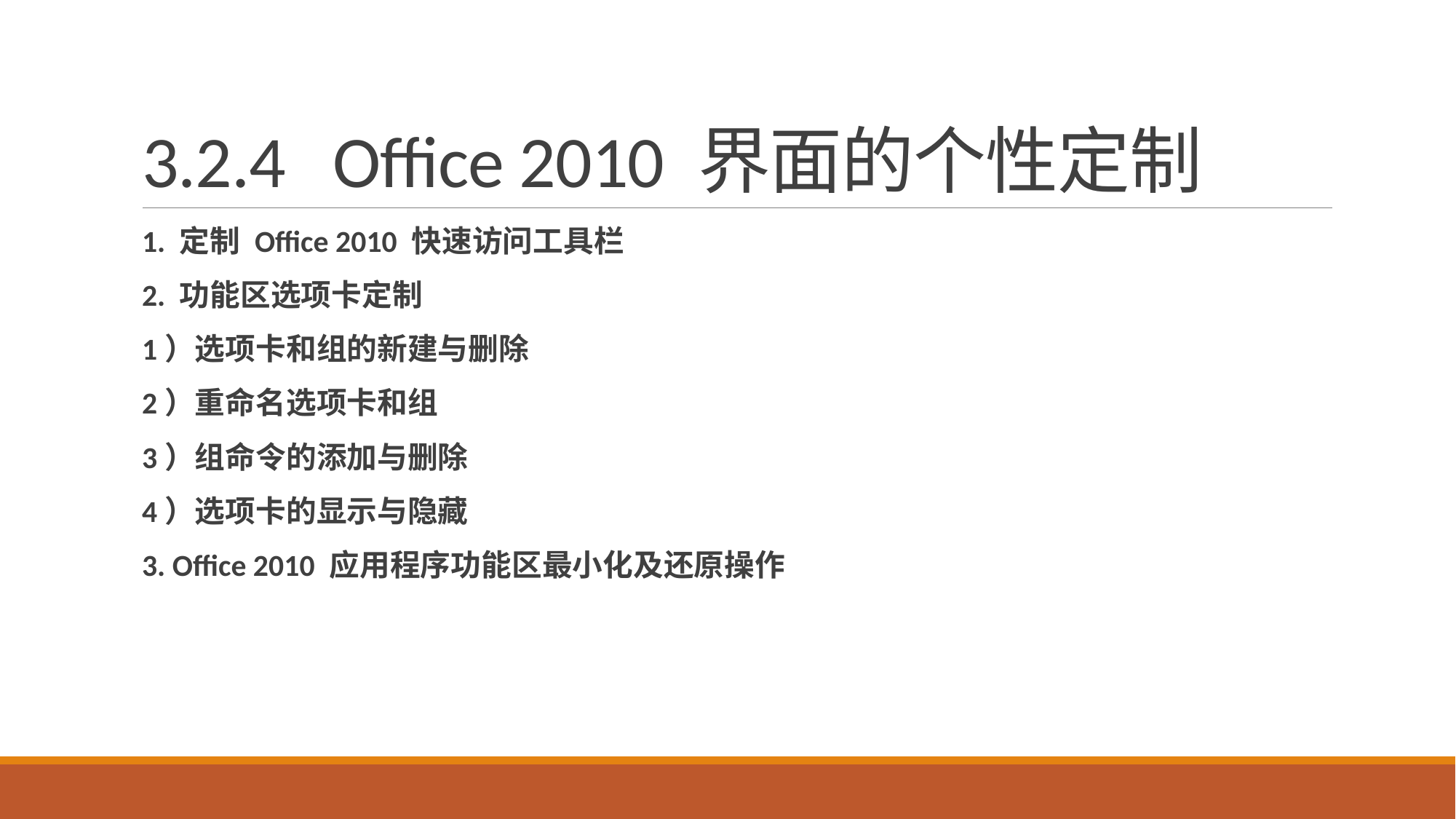

# 3.2.4   Office 2010 界面的个性定制
1. 定制 Office 2010 快速访问工具栏
2. 功能区选项卡定制
1）选项卡和组的新建与删除
2）重命名选项卡和组
3）组命令的添加与删除
4）选项卡的显示与隐藏
3. Office 2010 应用程序功能区最小化及还原操作